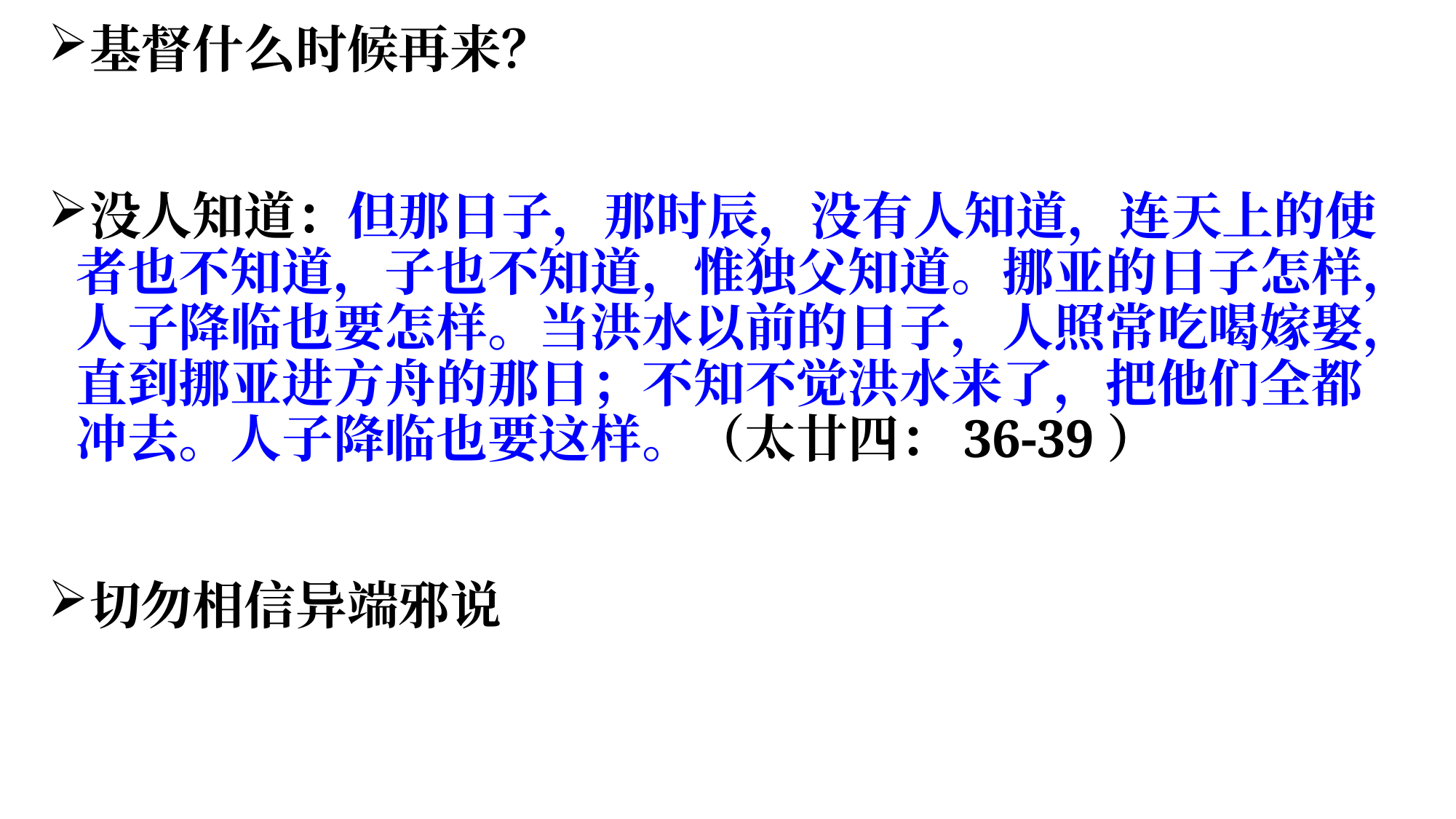

基督什么时候再来？

没人知道：但那日子，那时辰，没有人知道，连天上的使者也不知道，子也不知道，惟独父知道。挪亚的日子怎样，人子降临也要怎样。当洪水以前的日子，人照常吃喝嫁娶，直到挪亚进方舟的那日；不知不觉洪水来了，把他们全都冲去。人子降临也要这样。（太廿四：36-39）

切勿相信异端邪说